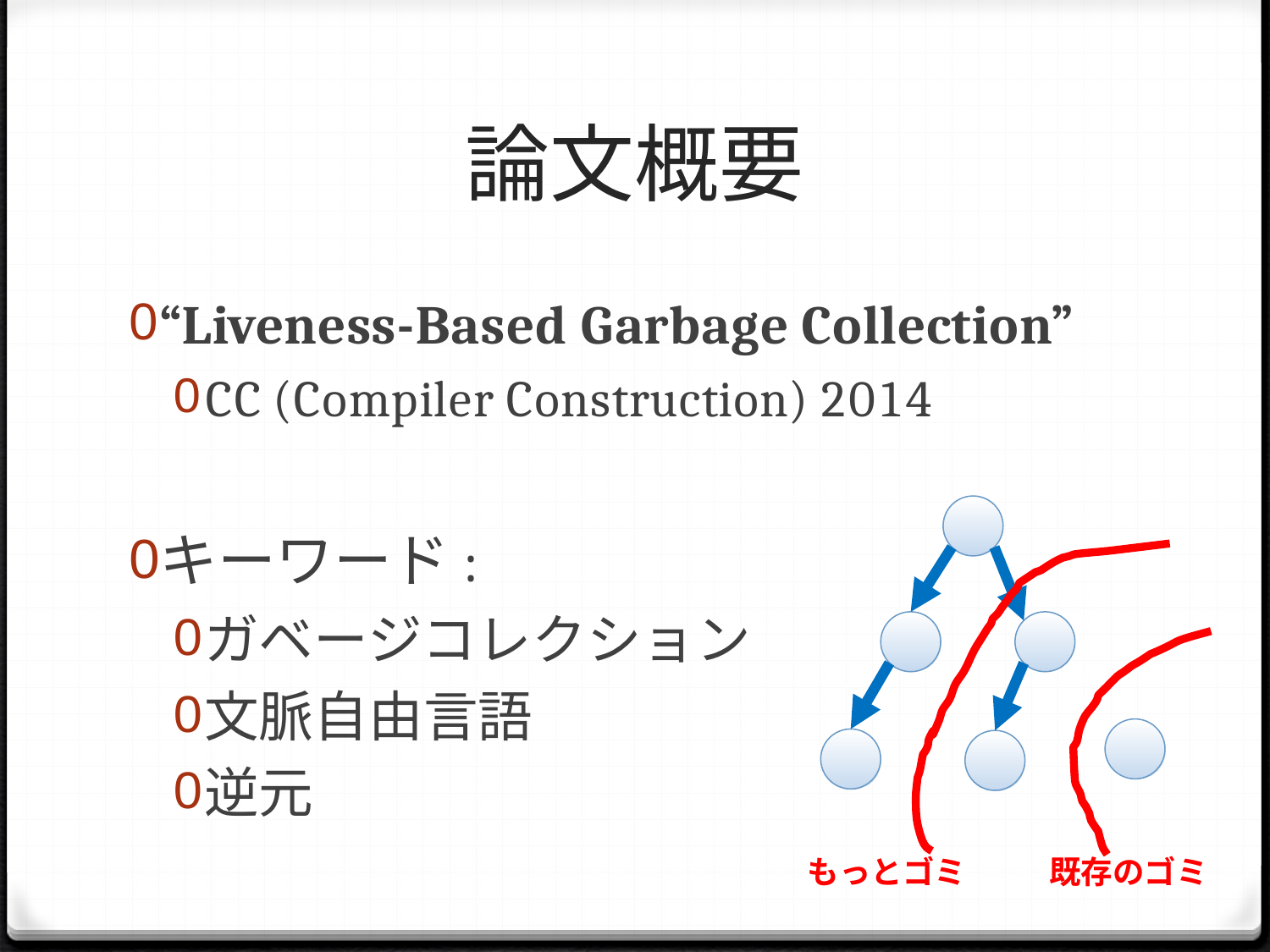

# 論文概要
“Liveness-Based Garbage Collection”
CC (Compiler Construction) 2014

キーワード:
ガベージコレクション
文脈自由言語
逆元

もっとゴミ
既存のゴミ